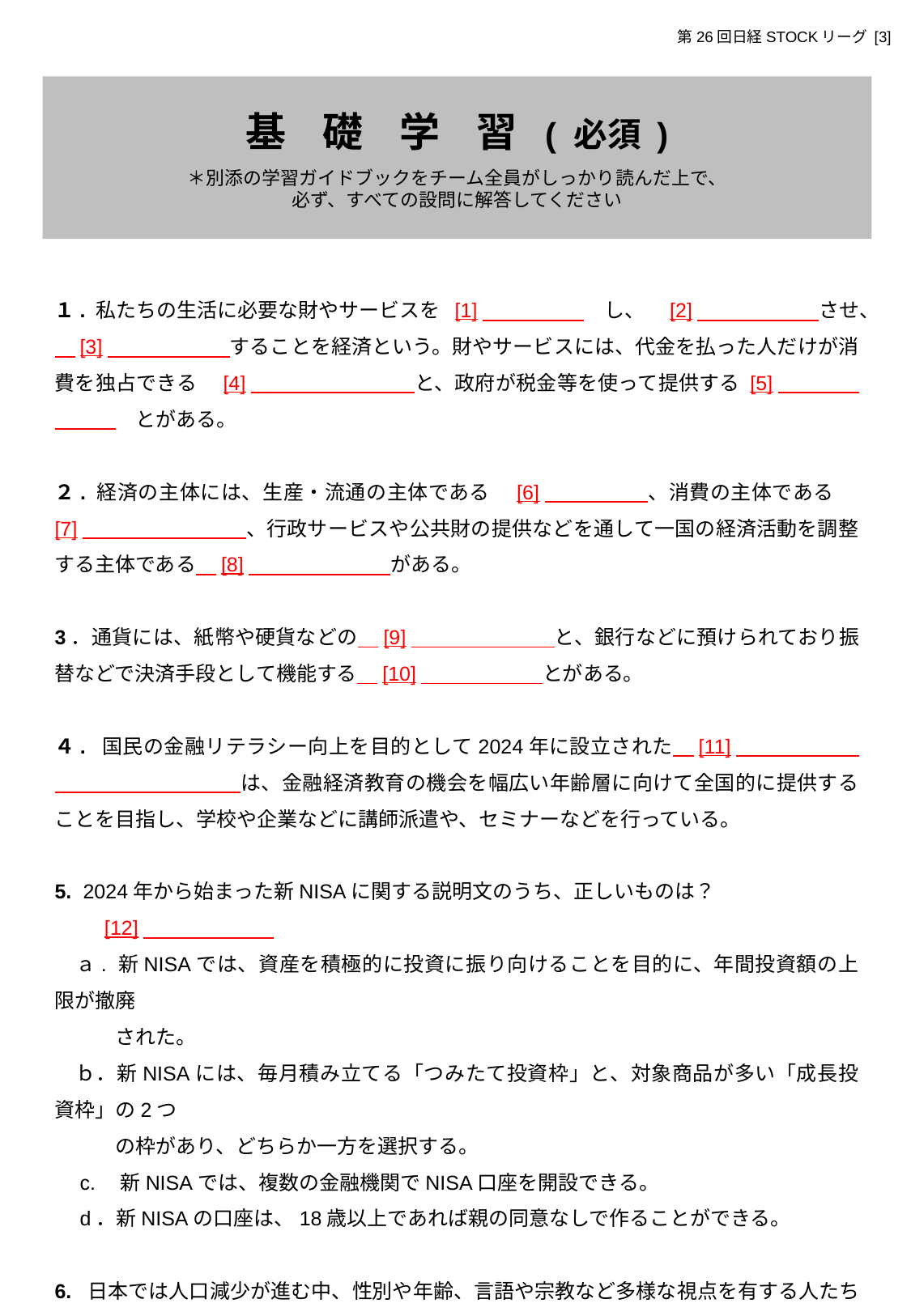

基    礎    学    習  ( 必須 )
＊別添の学習ガイドブックをチーム全員がしっかり読んだ上で、
必ず、すべての設問に解答してください

１. 私たちの生活に必要な財やサービスを  [1]　　　　　　し、　[2]　　　　　　させ、　[3]　　　　　　することを経済という。財やサービスには、代金を払った人だけが消費を独占できる　[4]　　　　　　　　と、政府が税金等を使って提供する [5]　　　　　　　　とがある。

２. 経済の主体には、生産・流通の主体である　[6]　　　　　、消費の主体である　[7]　　　　　　　　、行政サービスや公共財の提供などを通して一国の経済活動を調整する主体である　[8]　　　　　　　がある。

3．通貨には、紙幣や硬貨などの　[9]　　　　　　　と、銀行などに預けられており振替などで決済手段として機能する　[10]　　　　　　とがある。

４.  国民の金融リテラシー向上を目的として2024年に設立された　[11]　　　　　　　　　　　　　　　は、金融経済教育の機会を幅広い年齢層に向けて全国的に提供することを目指し、学校や企業などに講師派遣や、セミナーなどを行っている。

5.  2024年から始まった新NISAに関する説明文のうち、正しいものは？
　　 [12]
　ａ. 新NISAでは、資産を積極的に投資に振り向けることを目的に、年間投資額の上限が撤廃
　　　された。
　ｂ．新NISAには、毎月積み立てる「つみたて投資枠」と、対象商品が多い「成長投資枠」の2つ
　　　の枠があり、どちらか一方を選択する。
　c.　新NISAでは、複数の金融機関でNISA口座を開設できる。
　d．新NISAの口座は、18歳以上であれば親の同意なしで作ることができる。

6.  日本では人口減少が進む中、性別や年齢、言語や宗教など多様な視点を有する人たちで
　　構成される組織のほうが強さを増すという　 [13]　　　　　　　　　　　　　の重要性が
　　指摘されている。